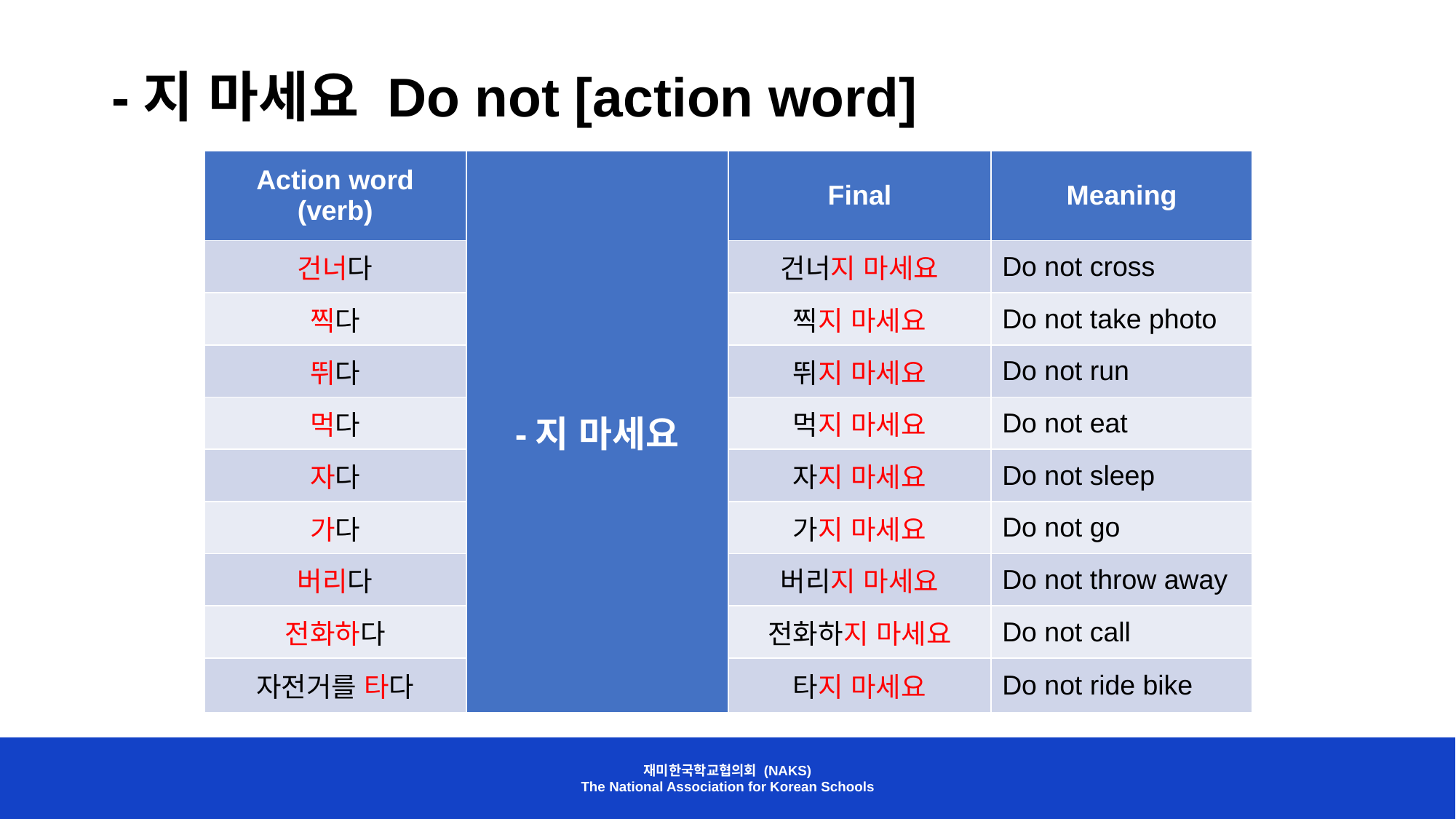

-지 마세요 Do not [action word]
| Action word (verb) | -지 마세요 | Final | Meaning |
| --- | --- | --- | --- |
| 건너다 |  | 건너지 마세요 | Do not cross |
| 찍다 |  | 찍지 마세요 | Do not take photo |
| 뛰다 |  | 뛰지 마세요 | Do not run |
| 먹다 |  | 먹지 마세요 | Do not eat |
| 자다 |  | 자지 마세요 | Do not sleep |
| 가다 |  | 가지 마세요 | Do not go |
| 버리다 |  | 버리지 마세요 | Do not throw away |
| 전화하다 |  | 전화하지 마세요 | Do not call |
| 자전거를 타다 |  | 타지 마세요 | Do not ride bike |